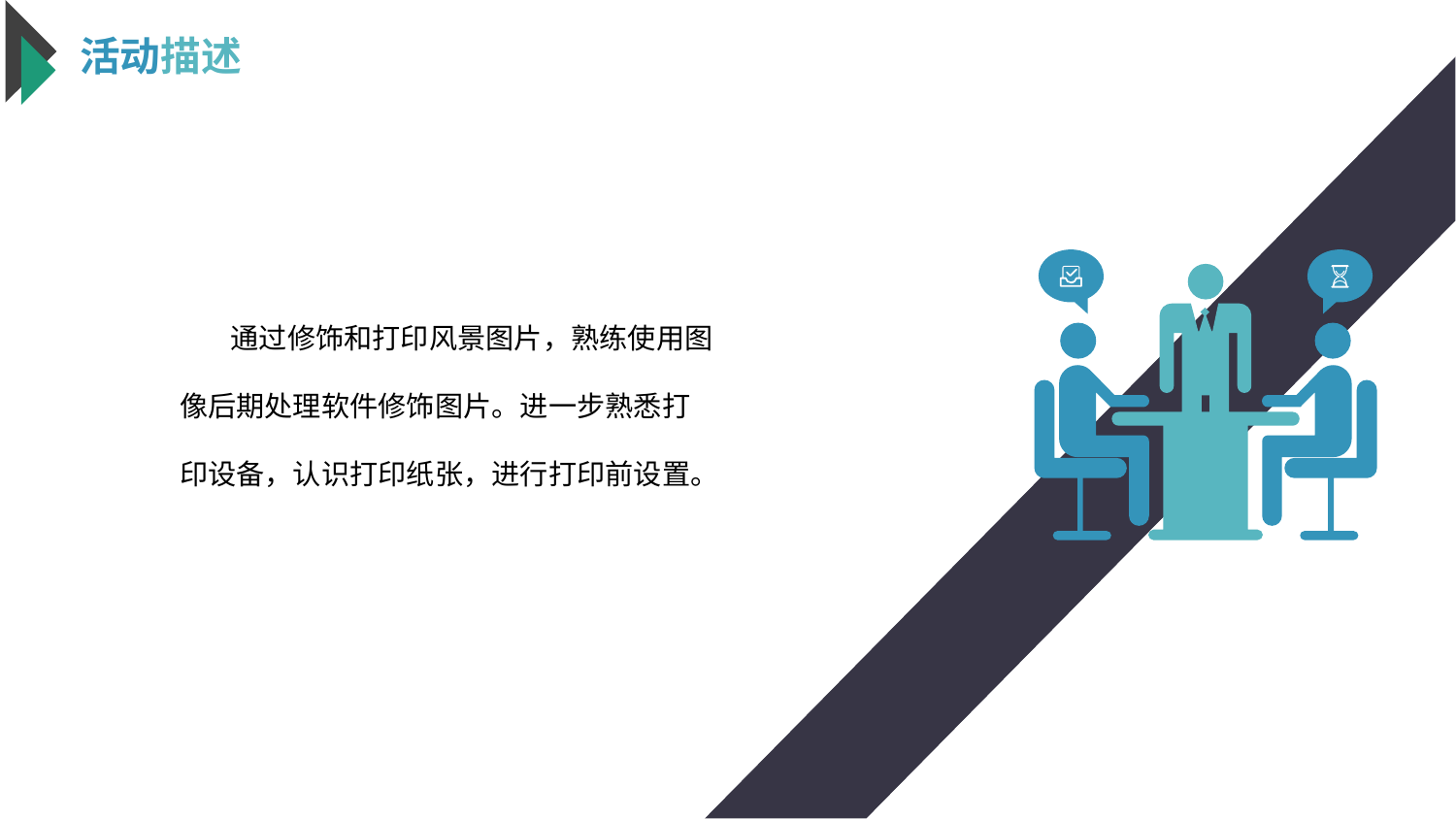

活动描述

       通过修饰和打印风景图片，熟练使用图像后期处理软件修饰图片。进一步熟悉打印设备，认识打印纸张，进行打印前设置。